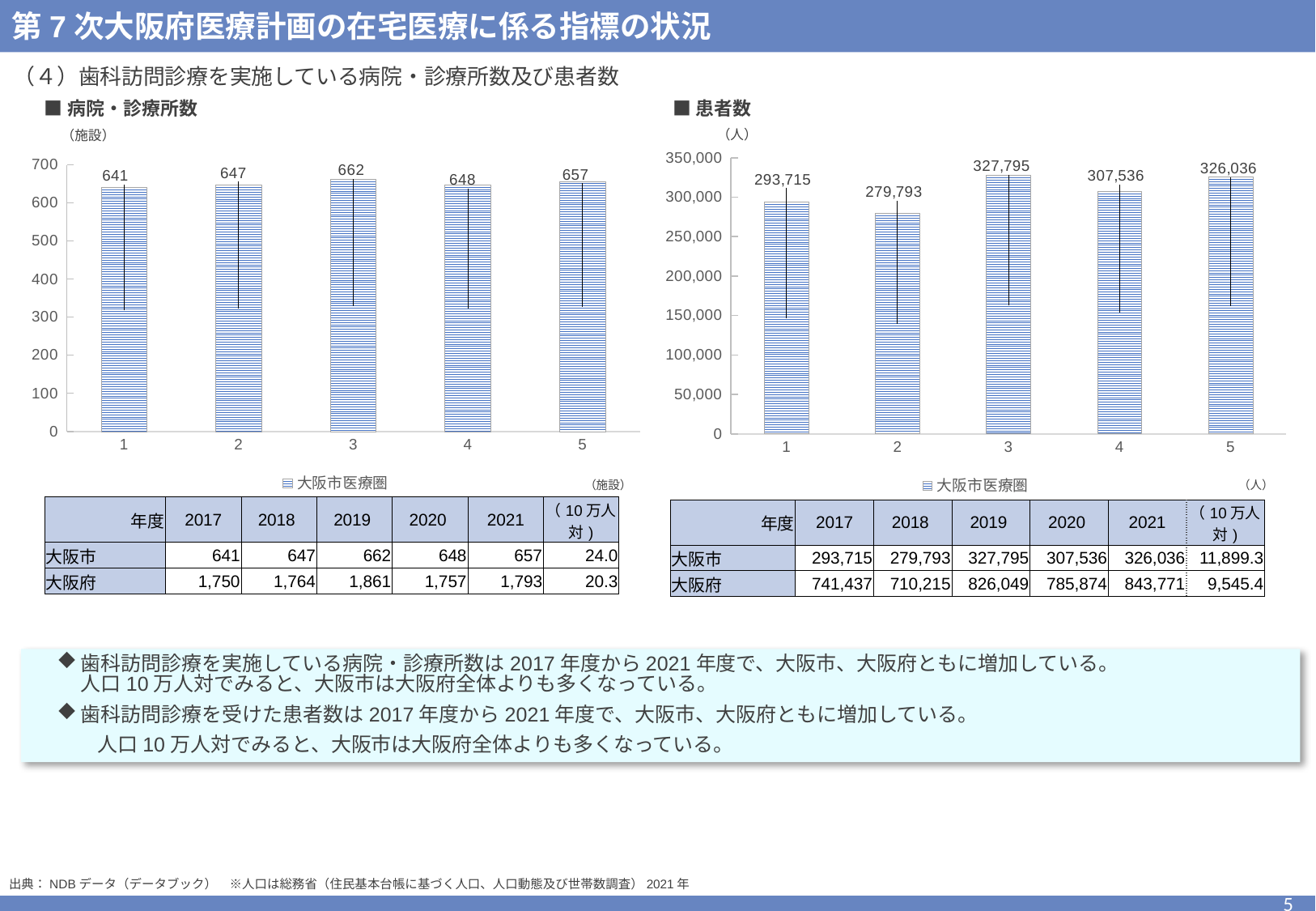

第7次大阪府医療計画の在宅医療に係る指標の状況
（４）歯科訪問診療を実施している病院・診療所数及び患者数
■患者数
■病院・診療所数
（人）
（施設）

### Chart

| Category | 大阪市医療圏 | 大阪府 |
|---|---|---|

### Chart

| Category | 大阪市医療圏 | 大阪府 |
|---|---|---|
（施設）
（人）
| 年度 | 2017 | 2018 | 2019 | 2020 | 2021 | （10万人対) |
| --- | --- | --- | --- | --- | --- | --- |
| 大阪市 | 641 | 647 | 662 | 648 | 657 | 24.0 |
| 大阪府 | 1,750 | 1,764 | 1,861 | 1,757 | 1,793 | 20.3 |
| 年度 | 2017 | 2018 | 2019 | 2020 | 2021 | （10万人対) |
| --- | --- | --- | --- | --- | --- | --- |
| 大阪市 | 293,715 | 279,793 | 327,795 | 307,536 | 326,036 | 11,899.3 |
| 大阪府 | 741,437 | 710,215 | 826,049 | 785,874 | 843,771 | 9,545.4 |
歯科訪問診療を実施している病院・診療所数は2017年度から2021年度で、大阪市、大阪府ともに増加している。
人口10万人対でみると、大阪市は大阪府全体よりも多くなっている。
歯科訪問診療を受けた患者数は2017年度から2021年度で、大阪市、大阪府ともに増加している。
　　人口10万人対でみると、大阪市は大阪府全体よりも多くなっている。
出典：NDBデータ（データブック）　※人口は総務省（住民基本台帳に基づく人口、人口動態及び世帯数調査）2021年
5